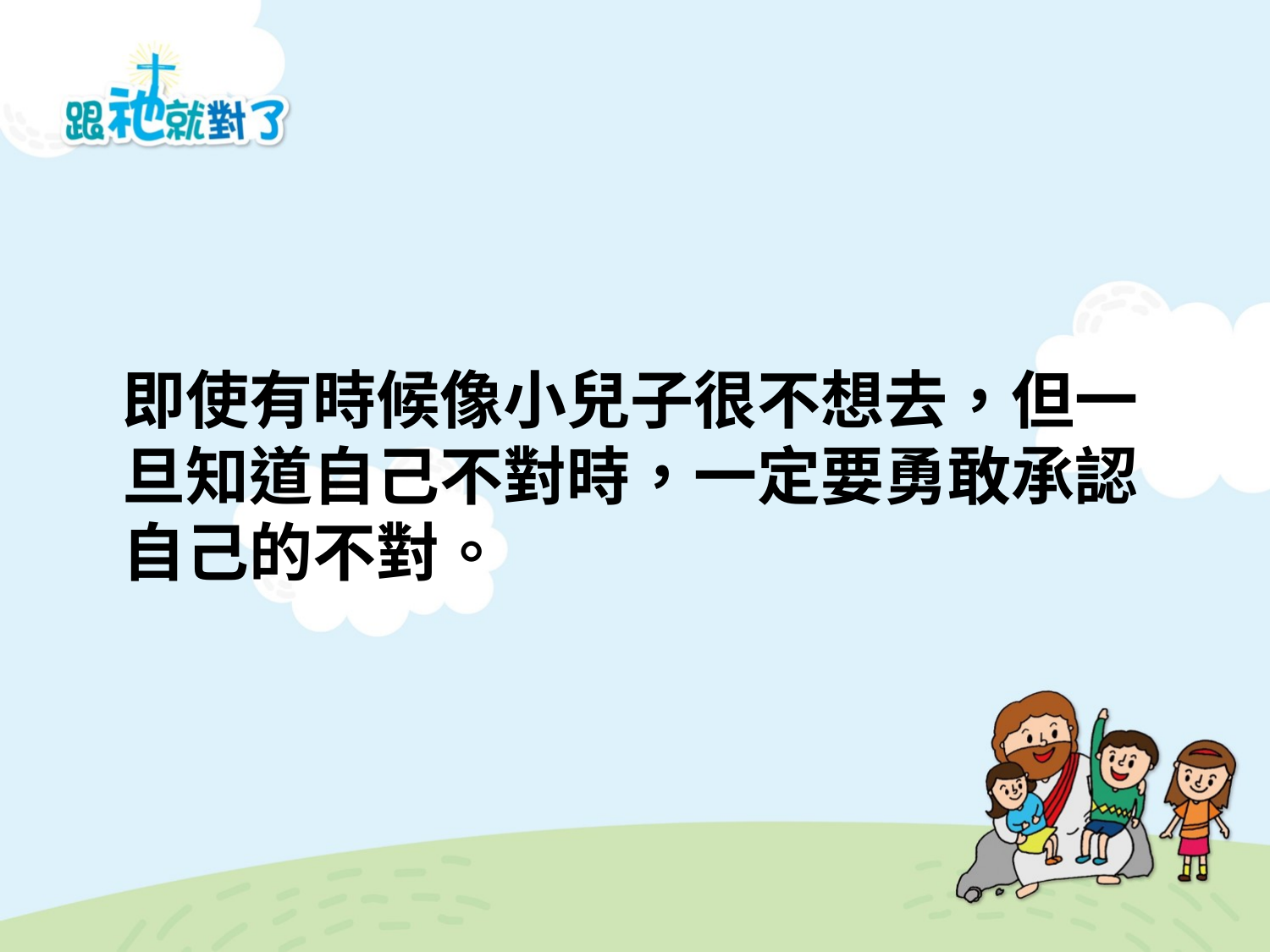

即使有時候像小兒子很不想去，但一旦知道自己不對時，一定要勇敢承認自己的不對。